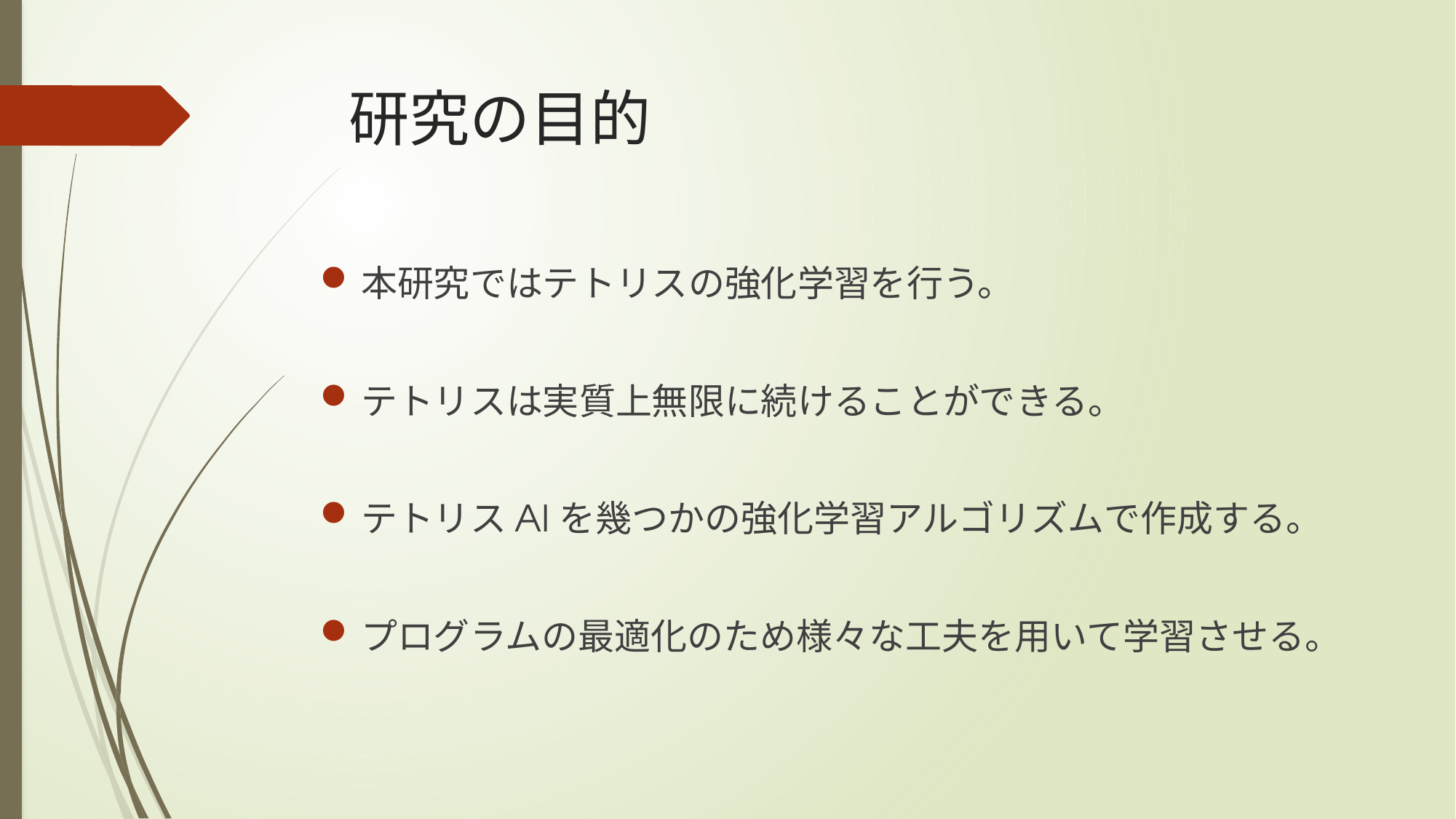

# 研究の目的
本研究ではテトリスの強化学習を行う。

テトリスは実質上無限に続けることができる。

テトリスAIを幾つかの強化学習アルゴリズムで作成する。

プログラムの最適化のため様々な工夫を用いて学習させる。